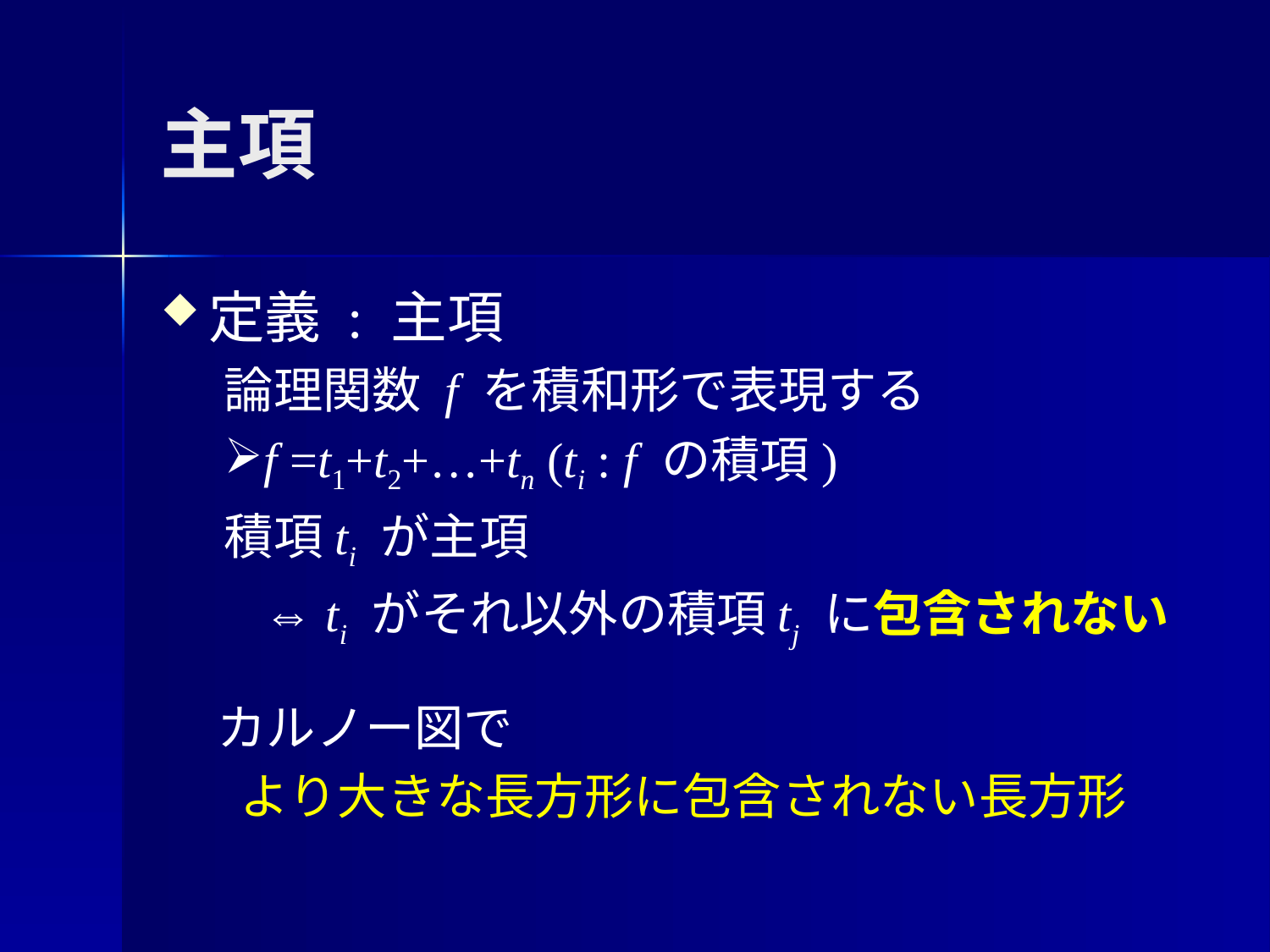

# 主項
定義 : 主項
論理関数 f を積和形で表現する
f =t1+t2+…+tn (ti : f の積項)
積項ti が主項
	⇔ ti がそれ以外の積項tj に包含されない
カルノー図で
 より大きな長方形に包含されない長方形